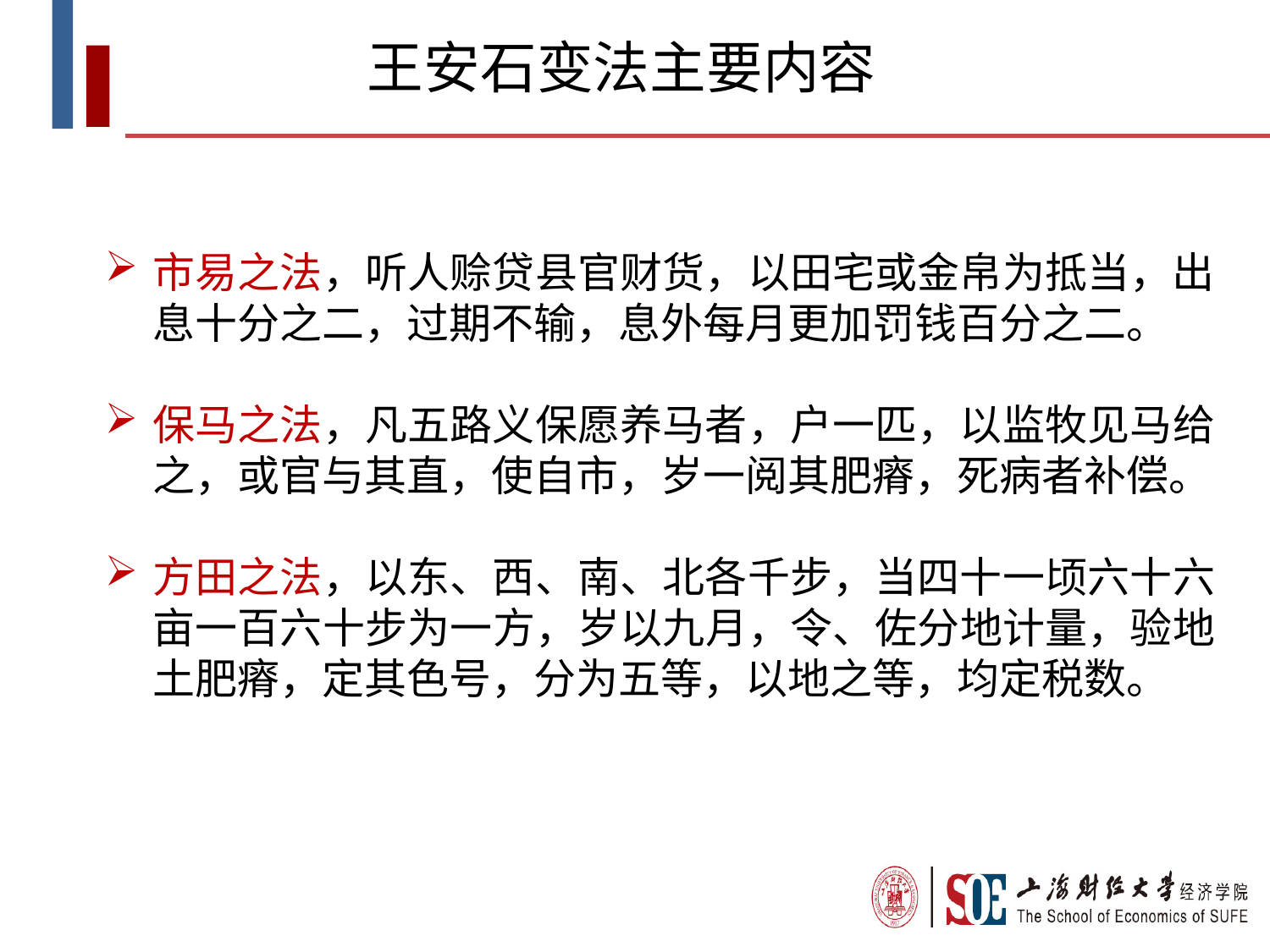

王安石变法主要内容
市易之法，听人赊贷县官财货，以田宅或金帛为抵当，出息十分之二，过期不输，息外每月更加罚钱百分之二。

保马之法，凡五路义保愿养马者，户一匹，以监牧见马给之，或官与其直，使自市，岁一阅其肥瘠，死病者补偿。

方田之法，以东、西、南、北各千步，当四十一顷六十六亩一百六十步为一方，岁以九月，令、佐分地计量，验地土肥瘠，定其色号，分为五等，以地之等，均定税数。